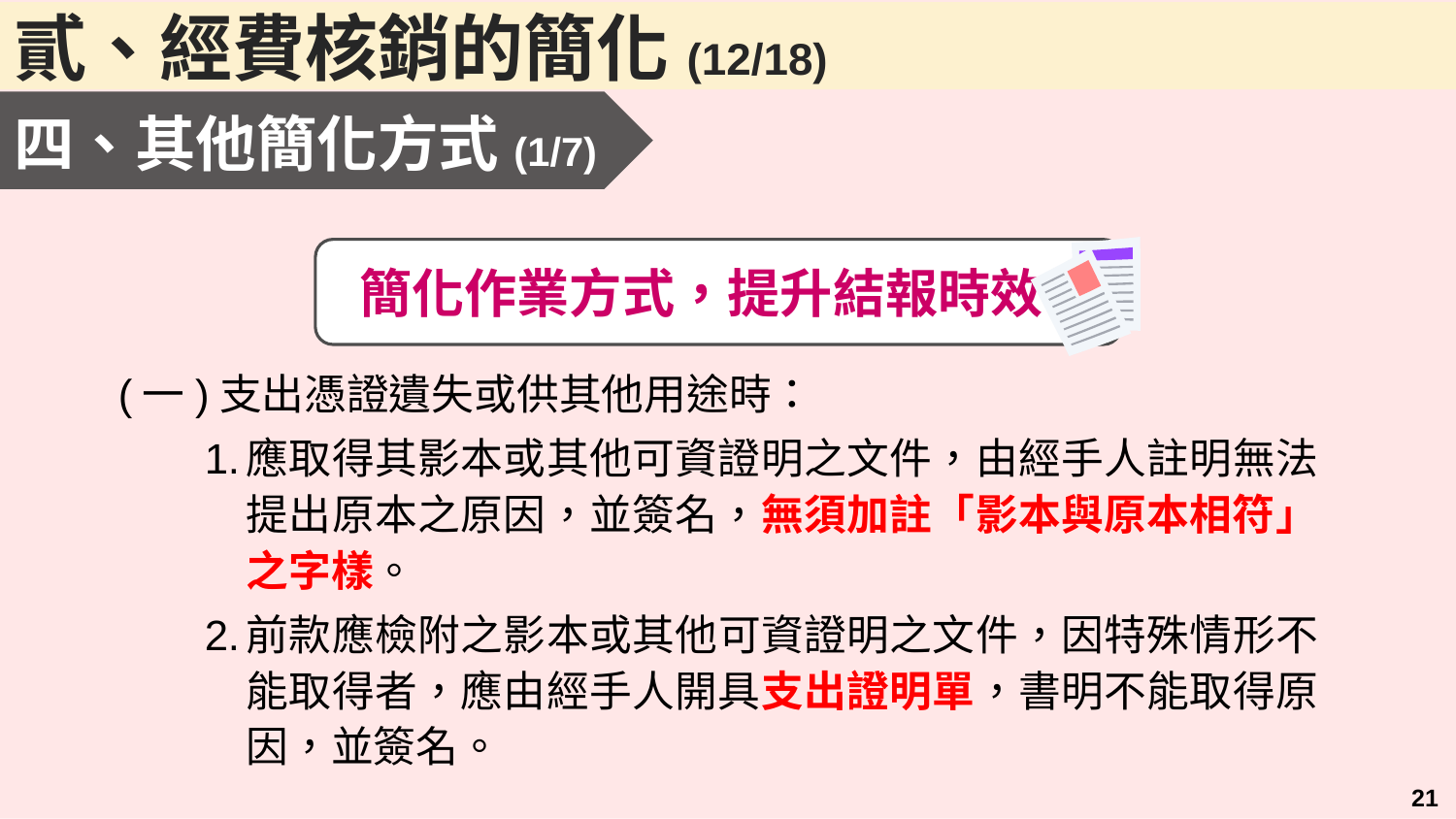

貳、經費核銷的簡化(12/18)

四、其他簡化方式(1/7)

 簡化作業方式，提升結報時效
(一)支出憑證遺失或供其他用途時：
應取得其影本或其他可資證明之文件，由經手人註明無法提出原本之原因，並簽名，無須加註「影本與原本相符」之字樣。
前款應檢附之影本或其他可資證明之文件，因特殊情形不能取得者，應由經手人開具支出證明單，書明不能取得原因，並簽名。
21